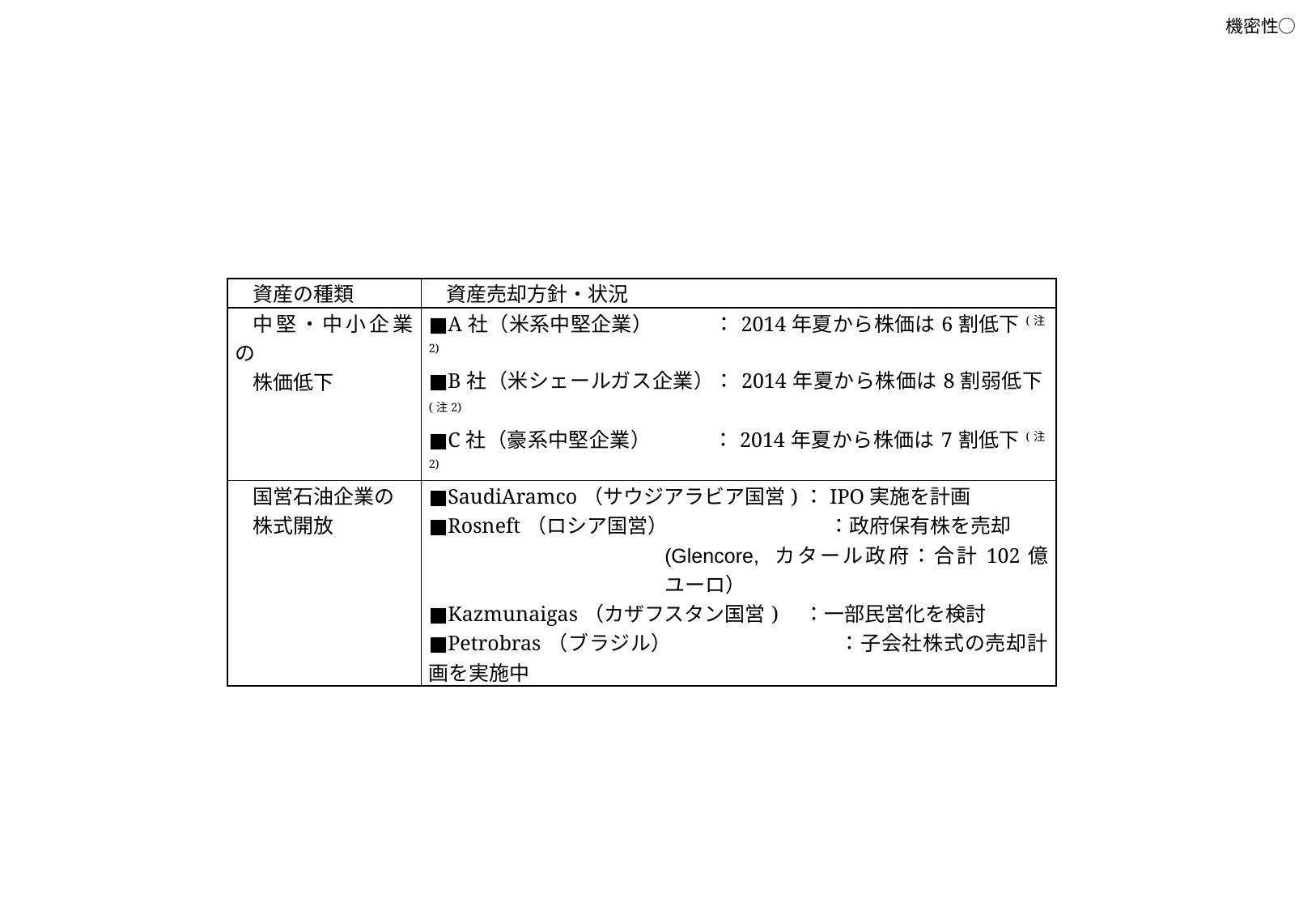

| 資産の種類 | 資産売却方針・状況 |
| --- | --- |
| 中堅・中小企業の 株価低下 | ■A社（米系中堅企業）　　　：2014年夏から株価は6割低下(注2) ■B社（米シェールガス企業）：2014年夏から株価は8割弱低下(注2) ■C社（豪系中堅企業）　　　：2014年夏から株価は7割低下(注2) |
| 国営石油企業の 株式開放 | ■SaudiAramco（サウジアラビア国営)：IPO実施を計画 ■Rosneft（ロシア国営）　　　　　　　　：政府保有株を売却 (Glencore, カタール政府：合計102億ユーロ） ■Kazmunaigas（カザフスタン国営)　：一部民営化を検討 ■Petrobras（ブラジル）　　　　　　　　：子会社株式の売却計画を実施中 |